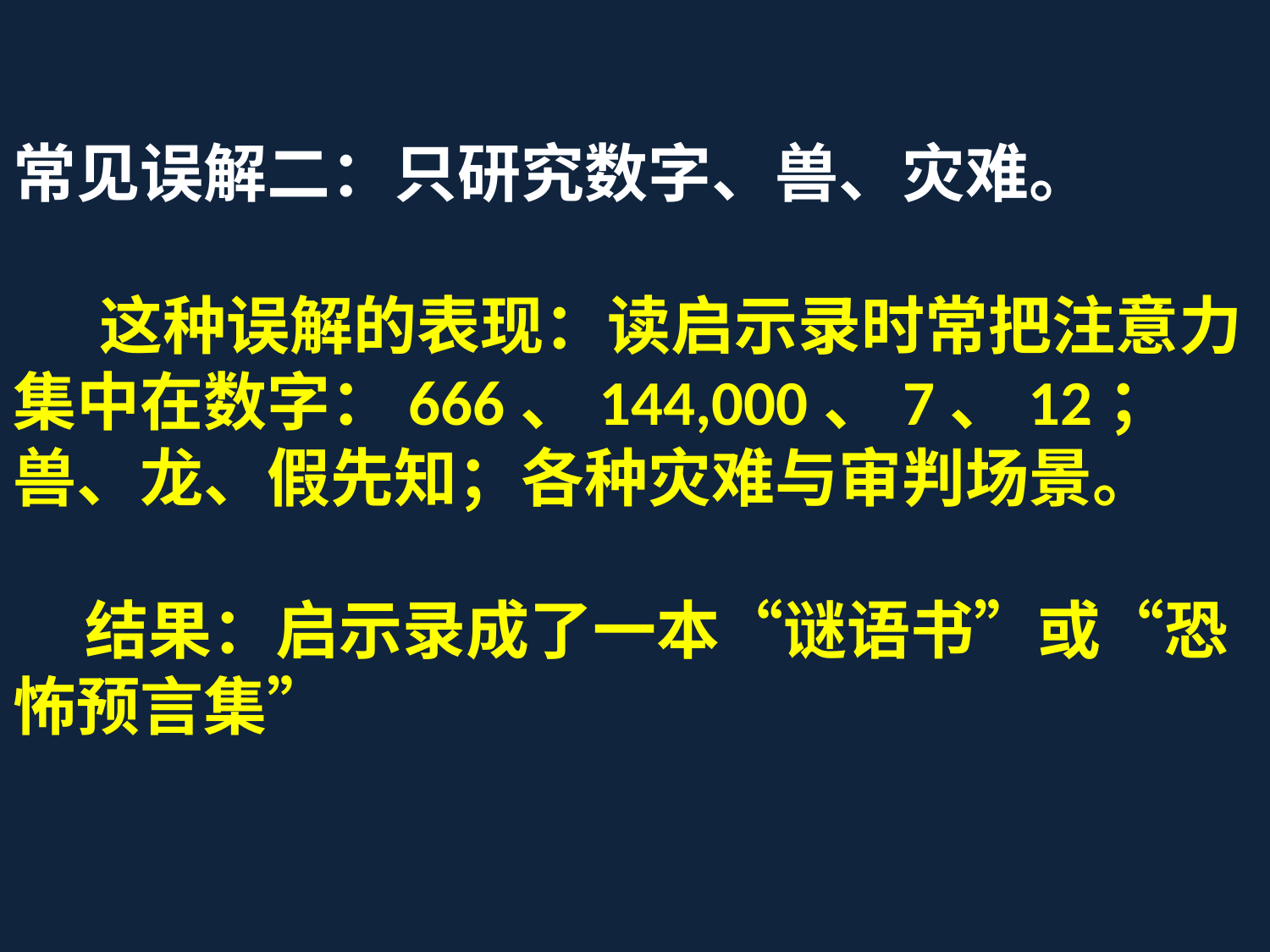

常见误解二：只研究数字、兽、灾难。

     这种误解的表现：读启示录时常把注意力集中在数字：666、144,000、7、12；兽、龙、假先知；各种灾难与审判场景。

    结果：启示录成了一本“谜语书”或“恐怖预言集”